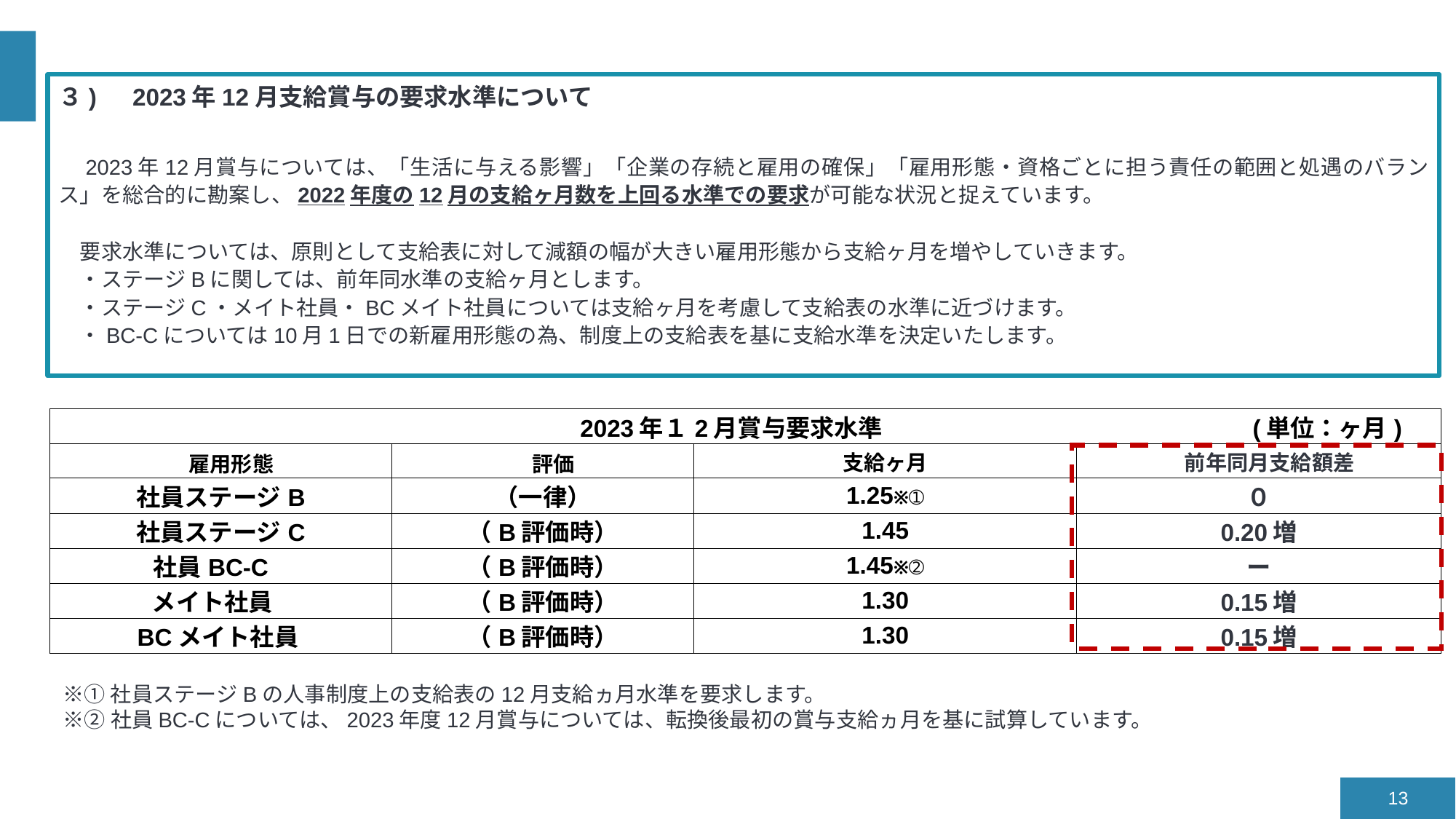

３)　2023年12月支給賞与の要求水準について

　2023年12月賞与については、「生活に与える影響」「企業の存続と雇用の確保」「雇用形態・資格ごとに担う責任の範囲と処遇のバランス」を総合的に勘案し、2022年度の12月の支給ヶ月数を上回る水準での要求が可能な状況と捉えています。

　要求水準については、原則として支給表に対して減額の幅が大きい雇用形態から支給ヶ月を増やしていきます。
　・ステージBに関しては、前年同水準の支給ヶ月とします。
　・ステージC・メイト社員・BCメイト社員については支給ヶ月を考慮して支給表の水準に近づけます。
　・BC-Cについては10月1日での新雇用形態の為、制度上の支給表を基に支給水準を決定いたします。

| 2023年１2月賞与要求水準　　　　　　　　　　　　　　　(単位：ヶ月) |  |  |  |
| --- | --- | --- | --- |
| 雇用形態 | 評価 | 支給ヶ月 | 前年同月支給額差 |
| 社員ステージB | （一律） | 1.25※➀ | ０ |
| 社員ステージC | （B評価時） | 1.45 | 0.20増 |
| 社員BC-C | （B評価時） | 1.45※➁ | ー |
| メイト社員 | （B評価時） | 1.30 | 0.15増 |
| BCメイト社員 | （B評価時） | 1.30 | 0.15増 |

※➀社員ステージBの人事制度上の支給表の12月支給ヵ月水準を要求します。
※➁社員BC-Cについては、2023年度12月賞与については、転換後最初の賞与支給ヵ月を基に試算しています。
13